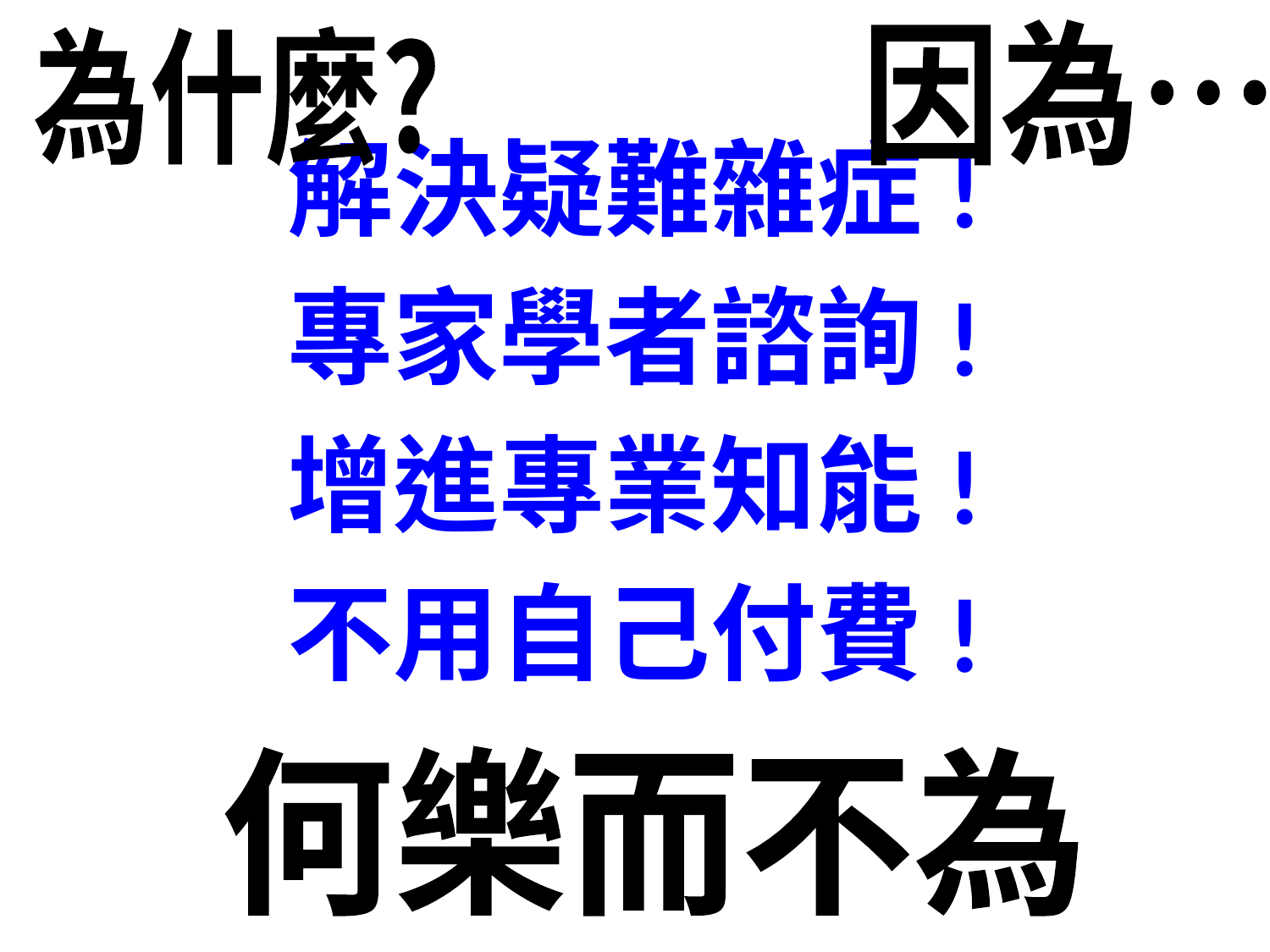

因為…
為什麼?
解決疑難雜症!
專家學者諮詢!
增進專業知能!
不用自己付費!
何樂而不為